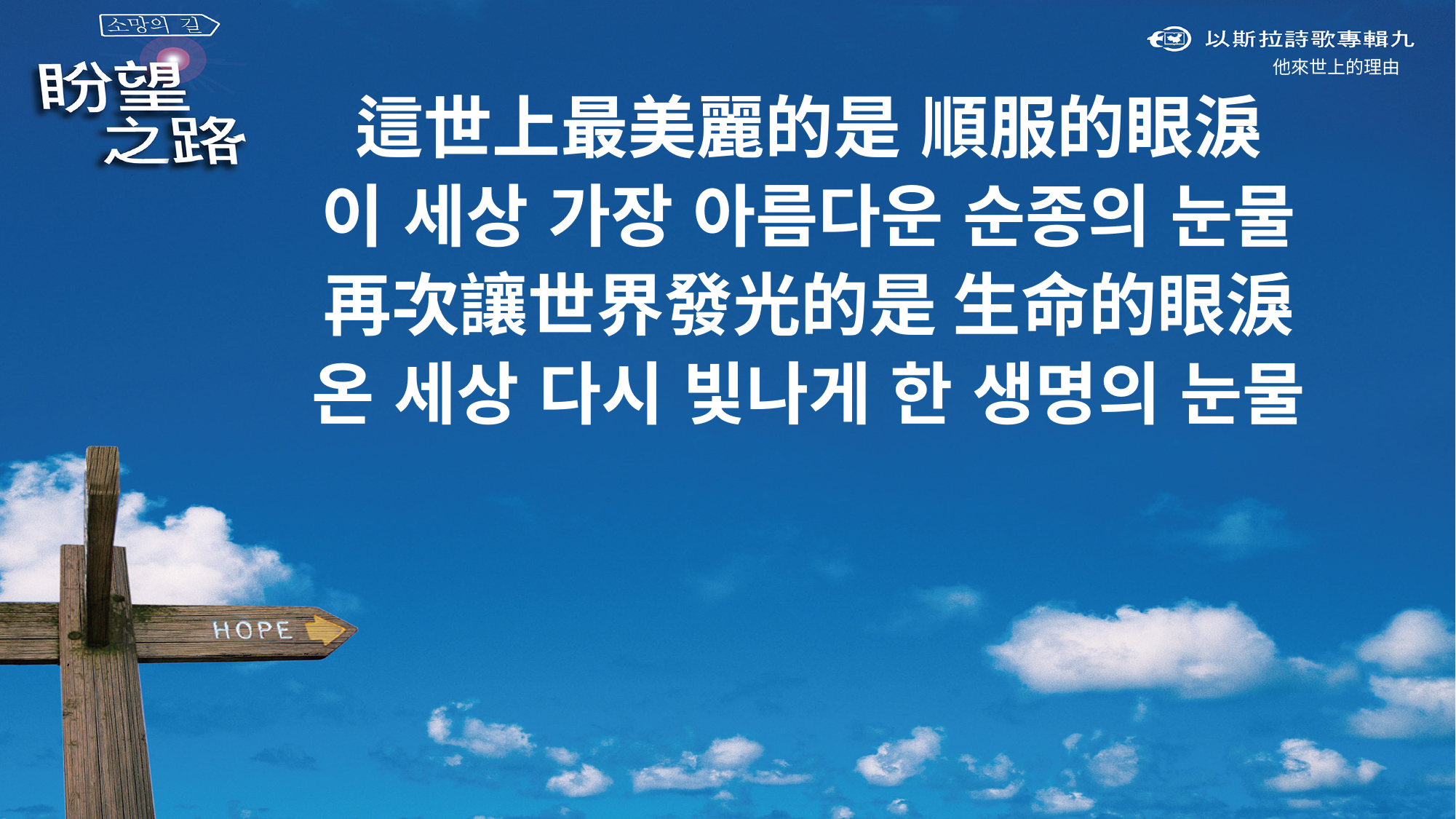

他來世上的理由
這世上最美麗的是 順服的眼淚
이 세상 가장 아름다운 순종의 눈물
再次讓世界發光的是 生命的眼淚
온 세상 다시 빛나게 한 생명의 눈물